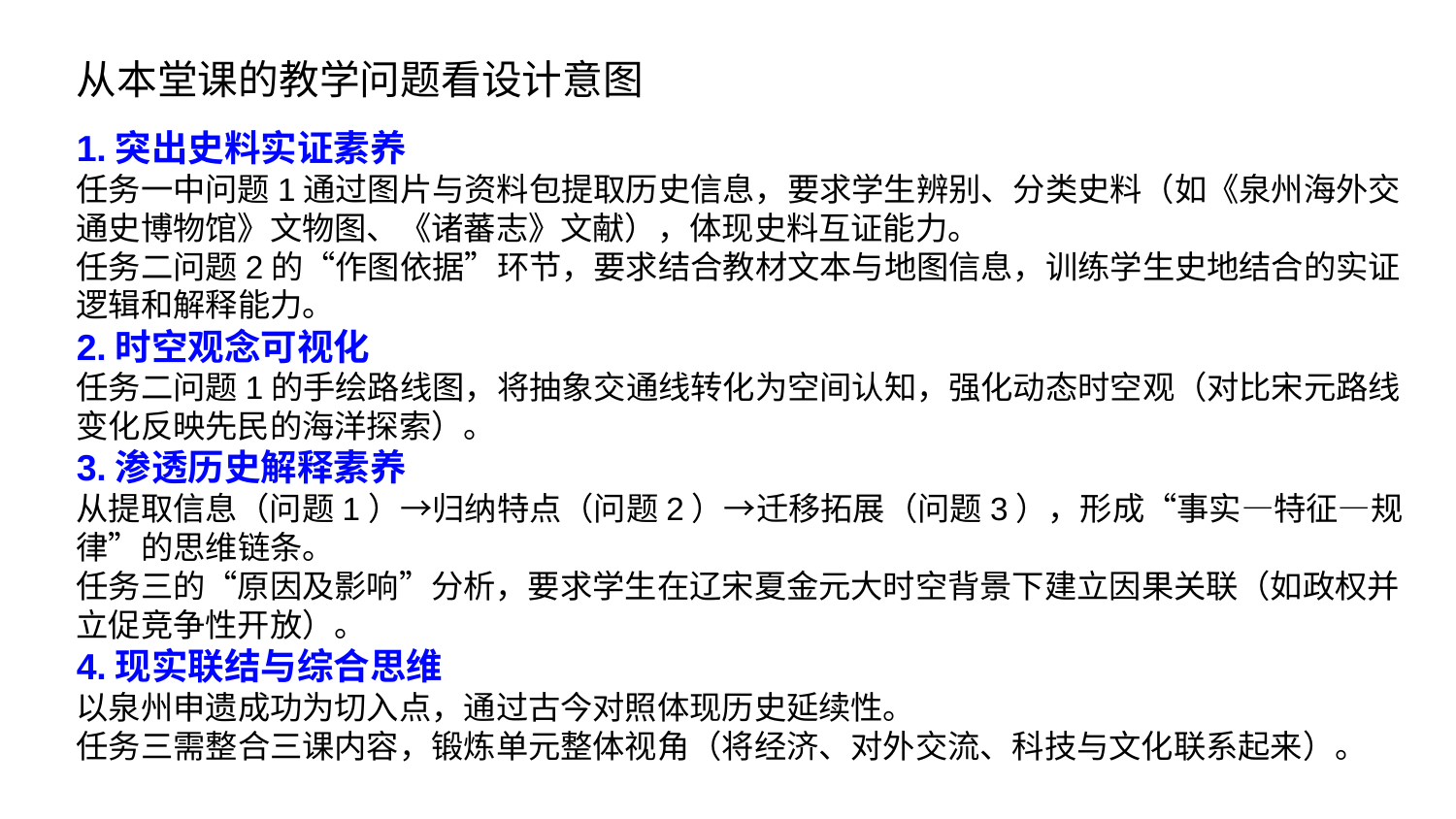

从本堂课的教学问题看设计意图
1.突出史料实证素养
任务一中问题1通过图片与资料包提取历史信息，要求学生辨别、分类史料（如《泉州海外交通史博物馆》文物图、《诸蕃志》文献），体现史料互证能力。
任务二问题2的“作图依据”环节，要求结合教材文本与地图信息，训练学生史地结合的实证逻辑和解释能力。
2.时空观念可视化
任务二问题1的手绘路线图，将抽象交通线转化为空间认知，强化动态时空观（对比宋元路线变化反映先民的海洋探索）。
3.渗透历史解释素养
从提取信息（问题1）→归纳特点（问题2）→迁移拓展（问题3），形成“事实—特征—规律”的思维链条。
任务三的“原因及影响”分析，要求学生在辽宋夏金元大时空背景下建立因果关联（如政权并立促竞争性开放）。
4.现实联结与综合思维
以泉州申遗成功为切入点，通过古今对照体现历史延续性。
任务三需整合三课内容，锻炼单元整体视角（将经济、对外交流、科技与文化联系起来）。